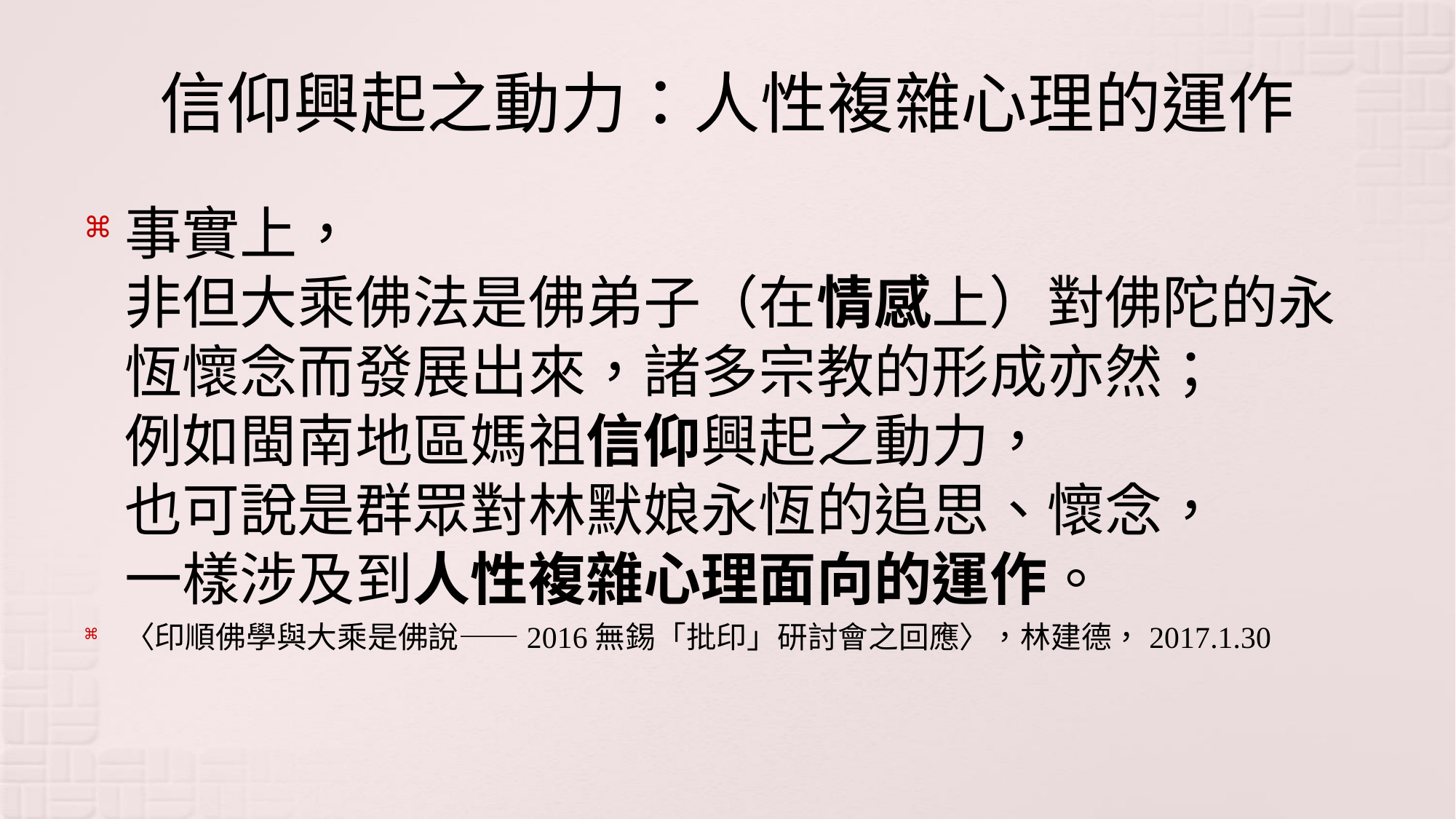

# 信仰興起之動力：人性複雜心理的運作
事實上，
非但大乘佛法是佛弟子（在情感上）對佛陀的永恆懷念而發展出來，諸多宗教的形成亦然；
例如閩南地區媽祖信仰興起之動力，
也可說是群眾對林默娘永恆的追思、懷念，
一樣涉及到人性複雜心理面向的運作。
〈印順佛學與大乘是佛說——2016無錫「批印」研討會之回應〉，林建德，2017.1.30